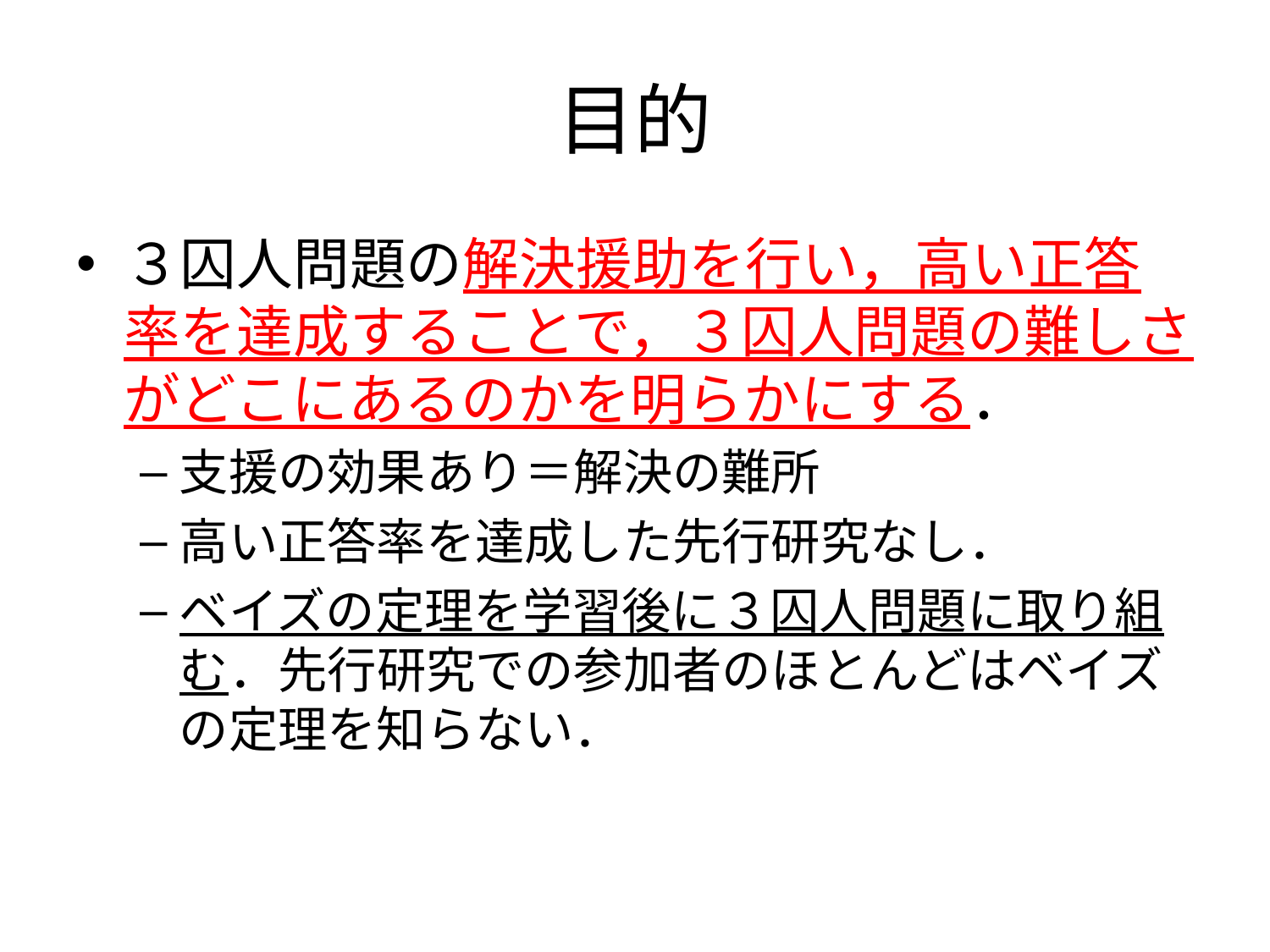

# 目的
３囚人問題の解決援助を行い，高い正答率を達成することで，３囚人問題の難しさがどこにあるのかを明らかにする．
支援の効果あり＝解決の難所
高い正答率を達成した先行研究なし．
ベイズの定理を学習後に３囚人問題に取り組む．先行研究での参加者のほとんどはベイズの定理を知らない．